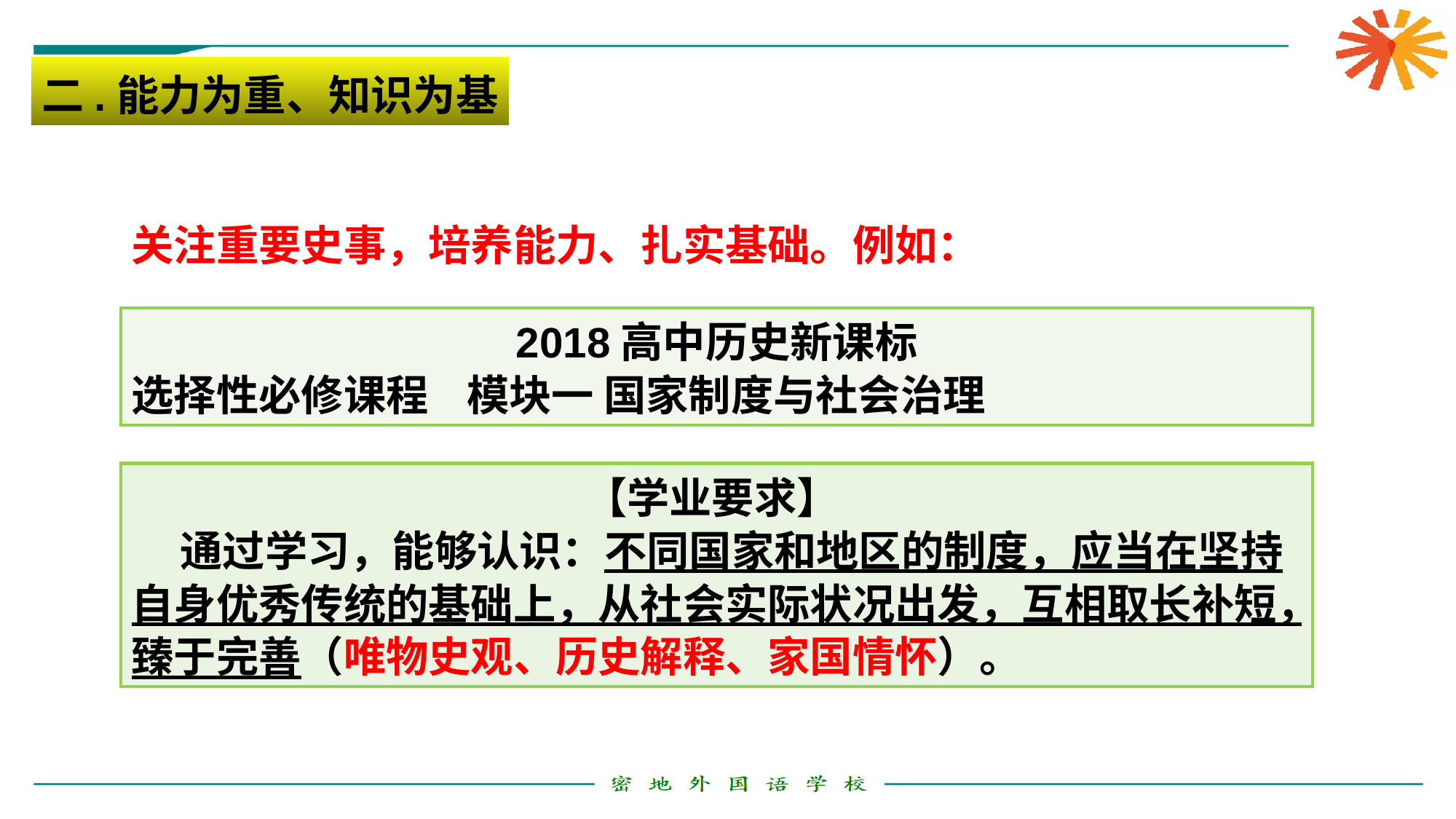

二.能力为重、知识为基
关注重要史事，培养能力、扎实基础。例如：
2018高中历史新课标
选择性必修课程    模块一 国家制度与社会治理
【学业要求】
    通过学习，能够认识：不同国家和地区的制度，应当在坚持自身优秀传统的基础上，从社会实际状况出发，互相取长补短，臻于完善（唯物史观、历史解释、家国情怀）。